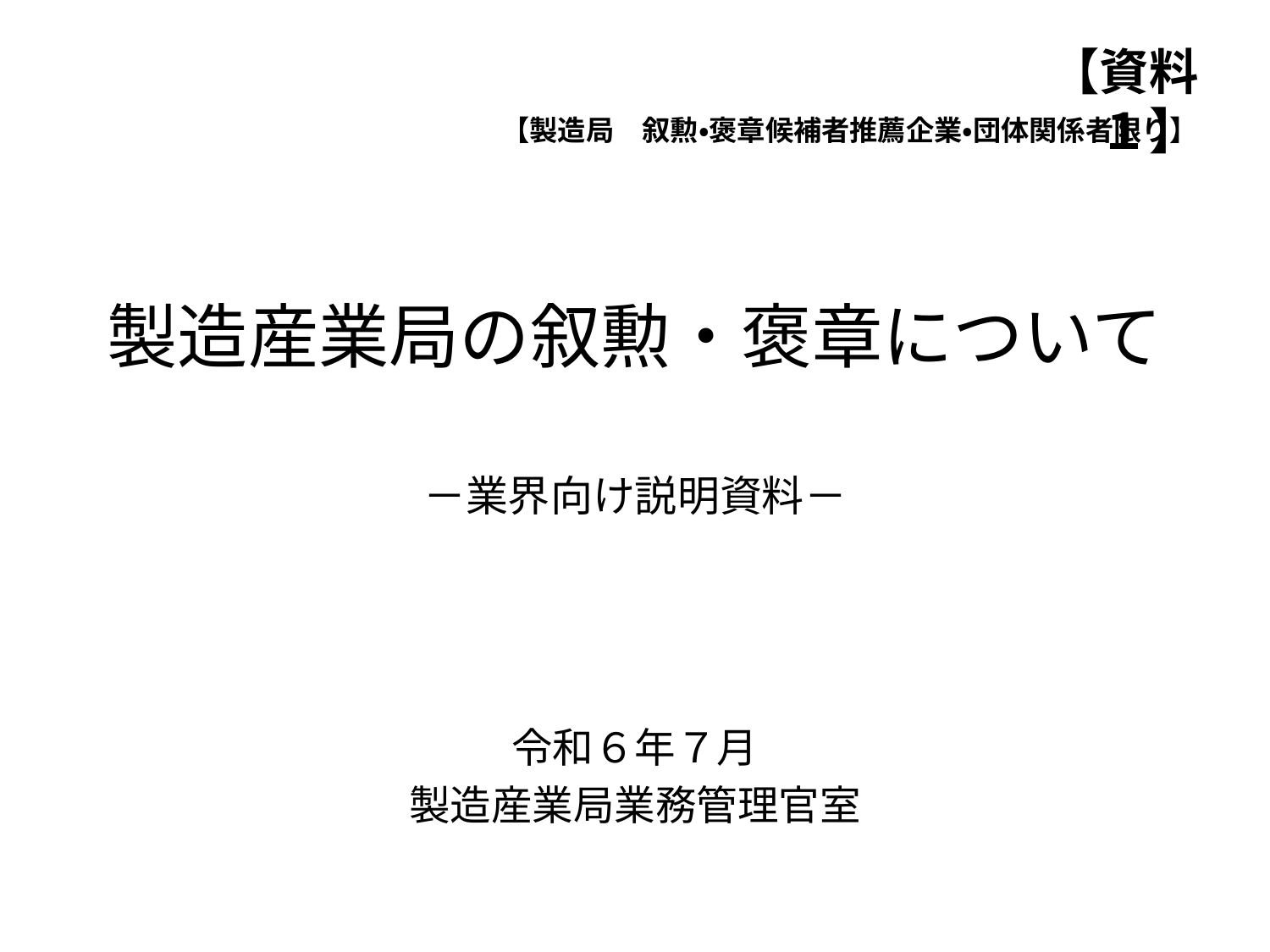

【資料１】
【製造局　叙勲・褒章候補者推薦企業・団体関係者限り】
# 製造産業局の叙勲・褒章について －業界向け説明資料－
令和６年７月
製造産業局業務管理官室